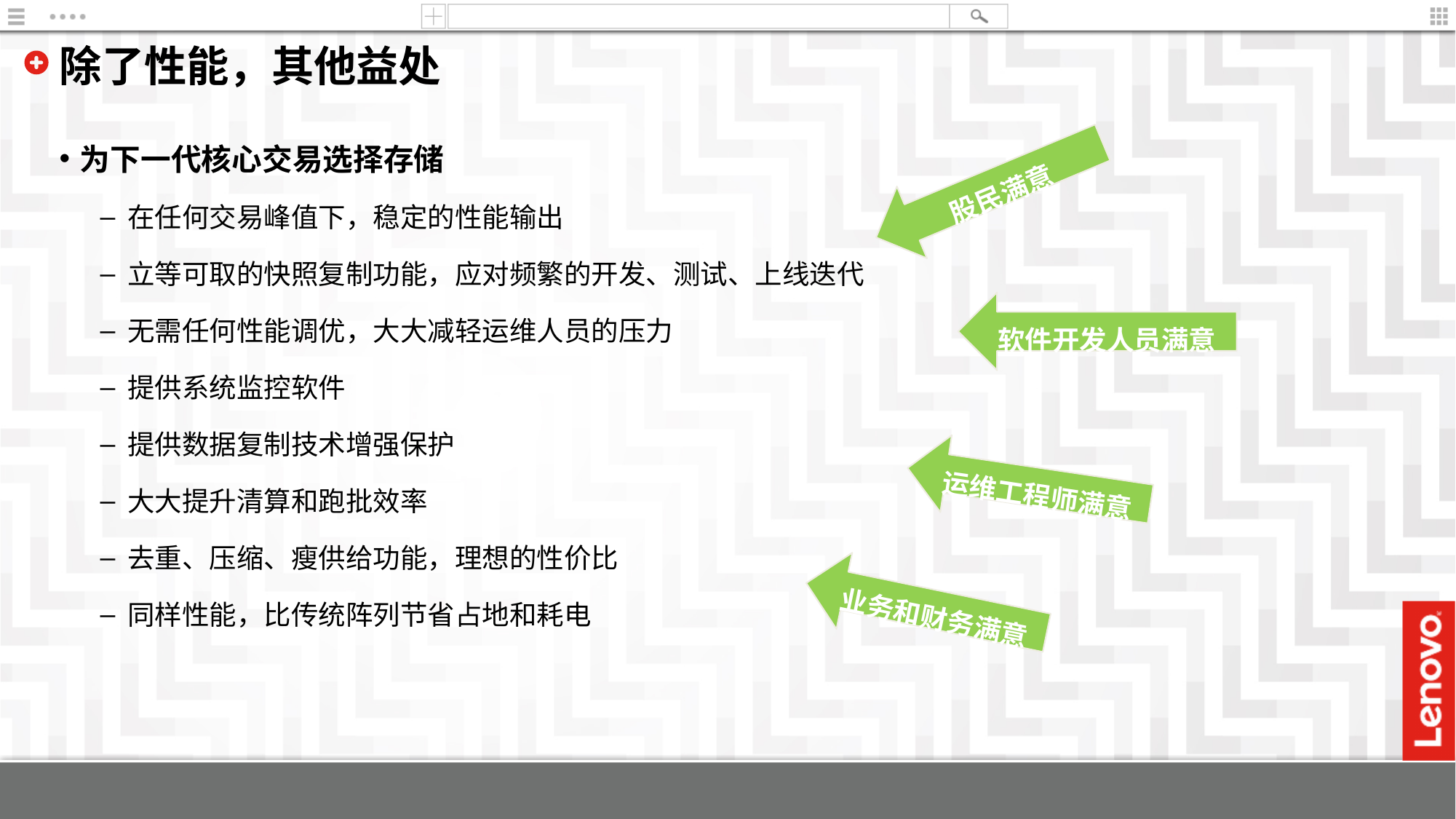

除了性能，其他益处
为下一代核心交易选择存储
在任何交易峰值下，稳定的性能输出
立等可取的快照复制功能，应对频繁的开发、测试、上线迭代
无需任何性能调优，大大减轻运维人员的压力
提供系统监控软件
提供数据复制技术增强保护
大大提升清算和跑批效率
去重、压缩、瘦供给功能，理想的性价比
同样性能，比传统阵列节省占地和耗电

股民满意
软件开发人员满意
运维工程师满意
业务和财务满意